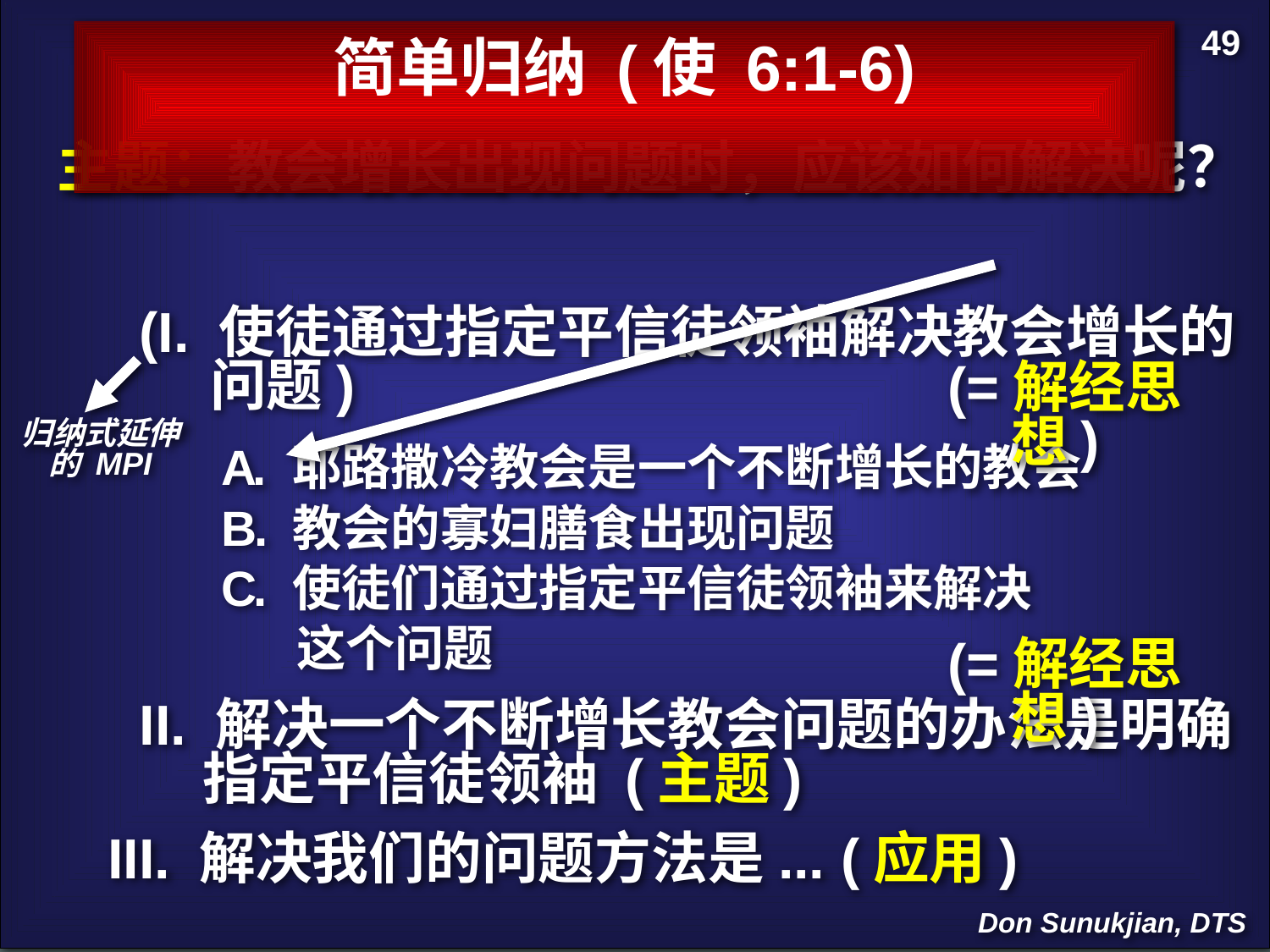

49
简单归纳 (使 6:1-6)
主题：教会增长出现问题时，应该如何解决呢？

(I. 使徒通过指定平信徒领袖解决教会增长的问题)
(=解经思想)

归纳式延伸的 MPI
耶路撒冷教会是一个不断增长的教会
教会的寡妇膳食出现问题
使徒们通过指定平信徒领袖来解决
	这个问题
(=解经思想)
II. 解决一个不断增长教会问题的办法是明确指定平信徒领袖 (主题)
III. 解决我们的问题方法是... (应用)
Don Sunukjian, DTS